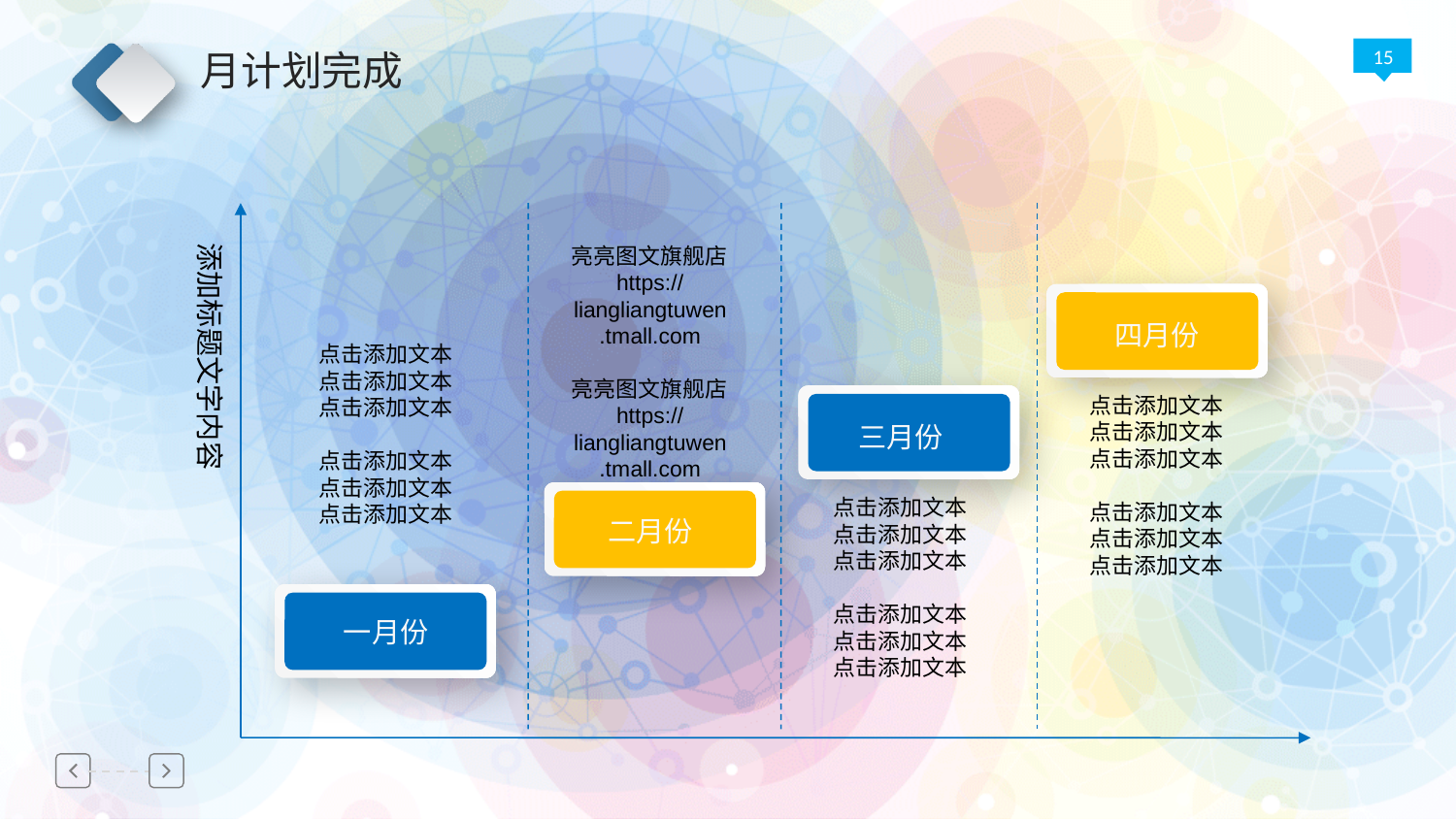

月计划完成
亮亮图文旗舰店https://liangliangtuwen.tmall.com
亮亮图文旗舰店https://liangliangtuwen.tmall.com
添加标题文字内容

四月份
点击添加文本
点击添加文本
点击添加文本
点击添加文本
点击添加文本
点击添加文本
点击添加文本
点击添加文本
点击添加文本
点击添加文本
点击添加文本
点击添加文本

三月份

二月份
点击添加文本
点击添加文本
点击添加文本
点击添加文本
点击添加文本
点击添加文本

一月份
延迟符